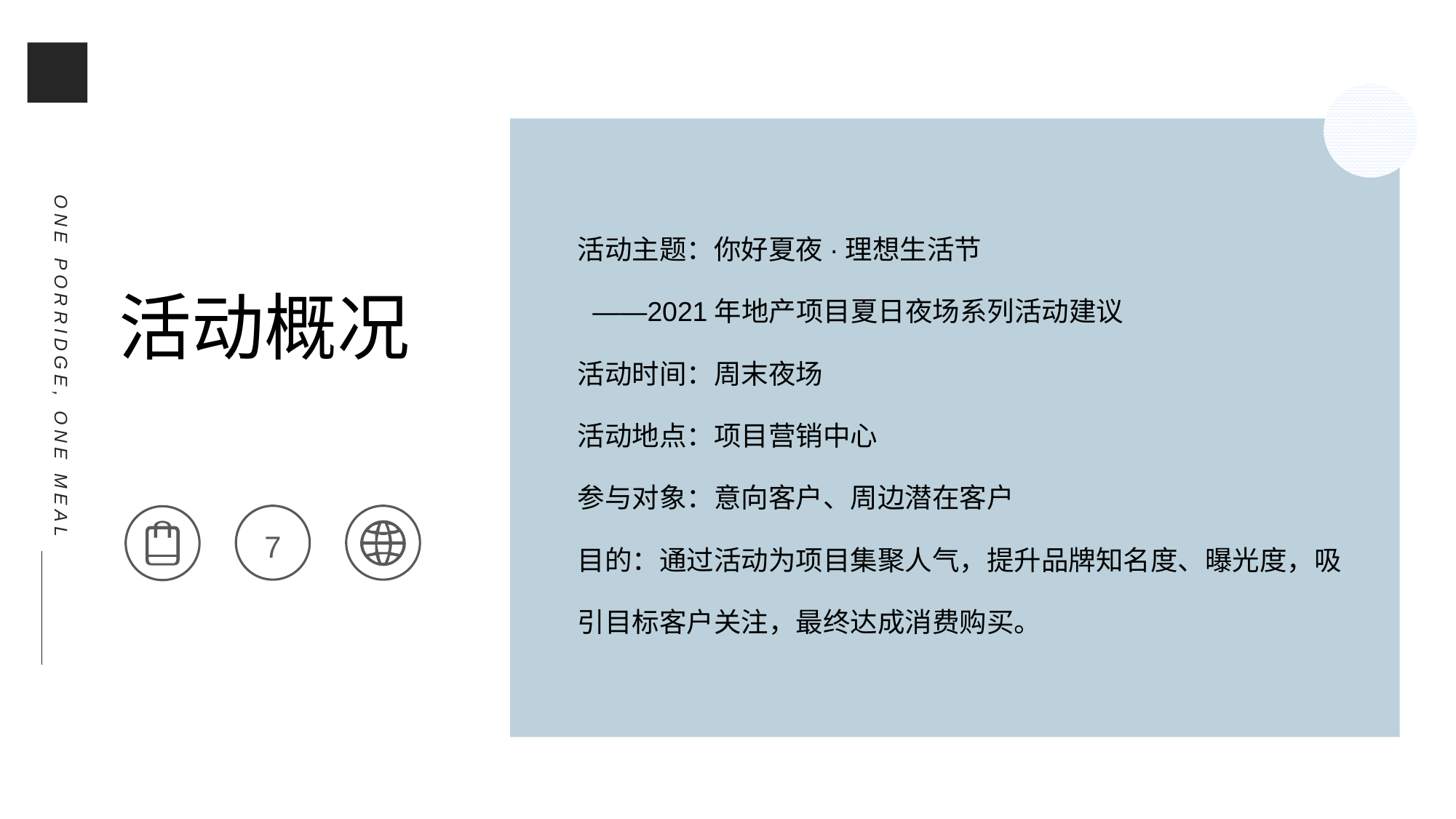

活动主题：你好夏夜·理想生活节
  ——2021年地产项目夏日夜场系列活动建议
活动时间：周末夜场
活动地点：项目营销中心
参与对象：意向客户、周边潜在客户
目的：通过活动为项目集聚人气，提升品牌知名度、曝光度，吸引目标客户关注，最终达成消费购买。
活动概况
ONE PORRIDGE, ONE MEAL

7